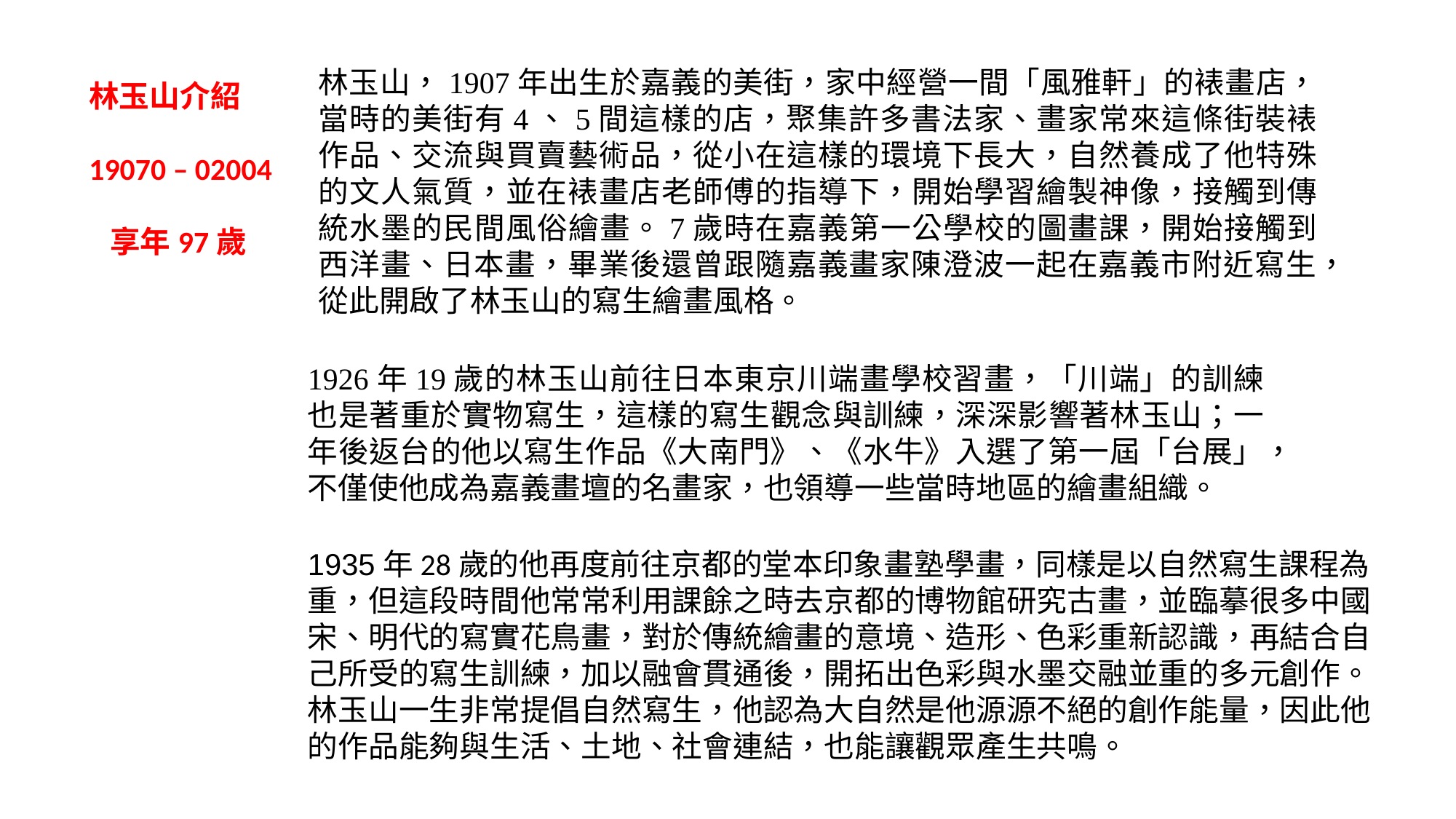

林玉山，1907年出生於嘉義的美街，家中經營一間「風雅軒」的裱畫店，當時的美街有4、5間這樣的店，聚集許多書法家、畫家常來這條街裝裱作品、交流與買賣藝術品，從小在這樣的環境下長大，自然養成了他特殊的文人氣質，並在裱畫店老師傅的指導下，開始學習繪製神像，接觸到傳統水墨的民間風俗繪畫。7歲時在嘉義第一公學校的圖畫課，開始接觸到西洋畫、日本畫，畢業後還曾跟隨嘉義畫家陳澄波一起在嘉義市附近寫生，從此開啟了林玉山的寫生繪畫風格。
林玉山介紹

19070 – 02004

  享年97歲
1926年19歲的林玉山前往日本東京川端畫學校習畫，「川端」的訓練也是著重於實物寫生，這樣的寫生觀念與訓練，深深影響著林玉山；一年後返台的他以寫生作品《大南門》、《水牛》入選了第一屆「台展」，不僅使他成為嘉義畫壇的名畫家，也領導一些當時地區的繪畫組織。
1935年28歲的他再度前往京都的堂本印象畫塾學畫，同樣是以自然寫生課程為重，但這段時間他常常利用課餘之時去京都的博物館研究古畫，並臨摹很多中國宋、明代的寫實花鳥畫，對於傳統繪畫的意境、造形、色彩重新認識，再結合自己所受的寫生訓練，加以融會貫通後，開拓出色彩與水墨交融並重的多元創作。林玉山一生非常提倡自然寫生，他認為大自然是他源源不絕的創作能量，因此他的作品能夠與生活、土地、社會連結，也能讓觀眾產生共鳴。